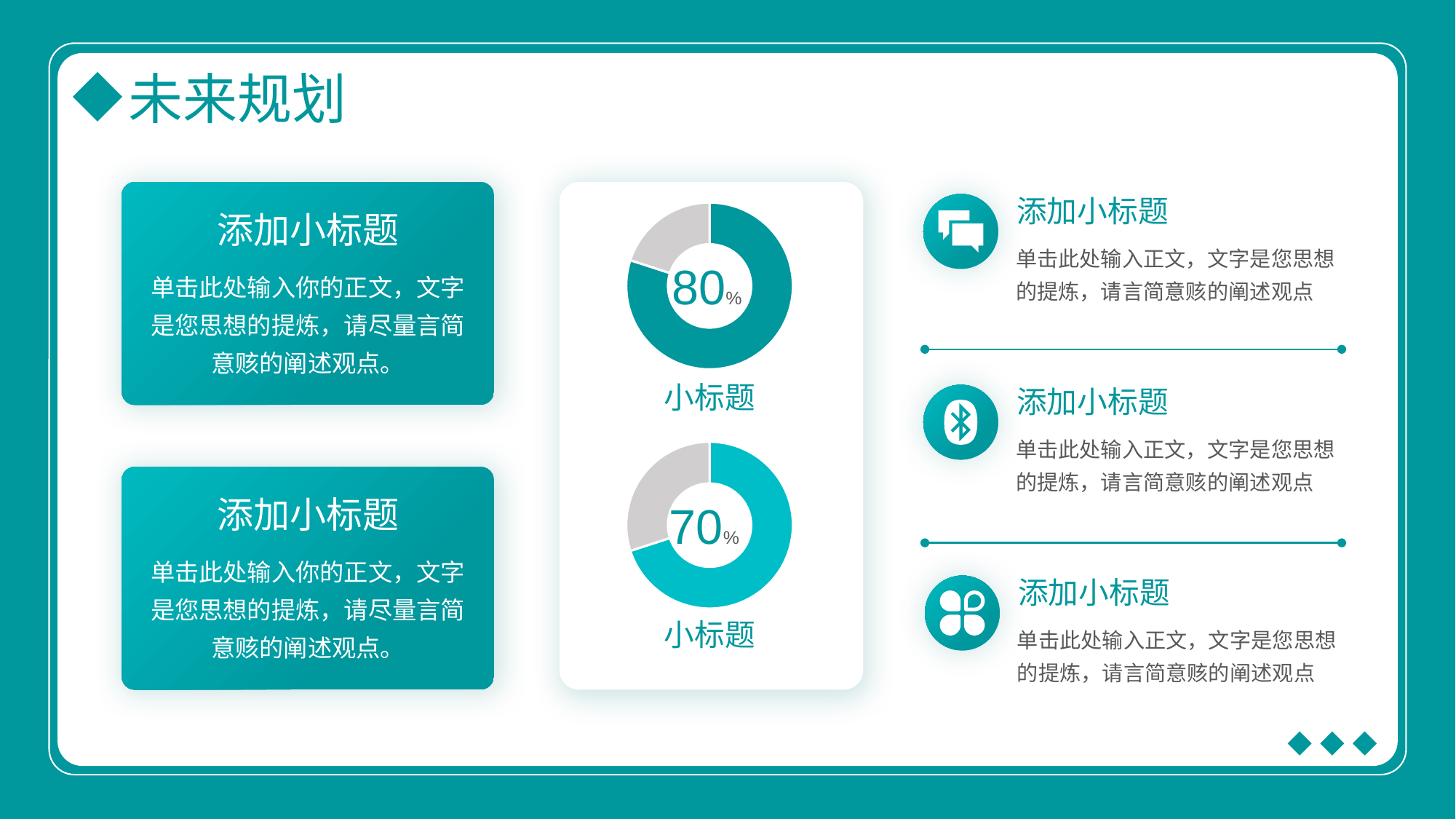

# 未来规划

添加小标题
单击此处输入你的正文，文字是您思想的提炼，请尽量言简意赅的阐述观点。

添加小标题

### Chart

| Category | 销售额 |
|---|---|
| 第一季度 | 80.0 |
| 第二季度 | 20.0 |
80%
单击此处输入正文，文字是您思想的提炼，请言简意赅的阐述观点
小标题
添加小标题

单击此处输入正文，文字是您思想的提炼，请言简意赅的阐述观点

### Chart

| Category | 销售额 |
|---|---|
| 第一季度 | 70.0 |
| 第二季度 | 30.0 |
70%

添加小标题
单击此处输入你的正文，文字是您思想的提炼，请尽量言简意赅的阐述观点。
添加小标题

小标题
单击此处输入正文，文字是您思想的提炼，请言简意赅的阐述观点